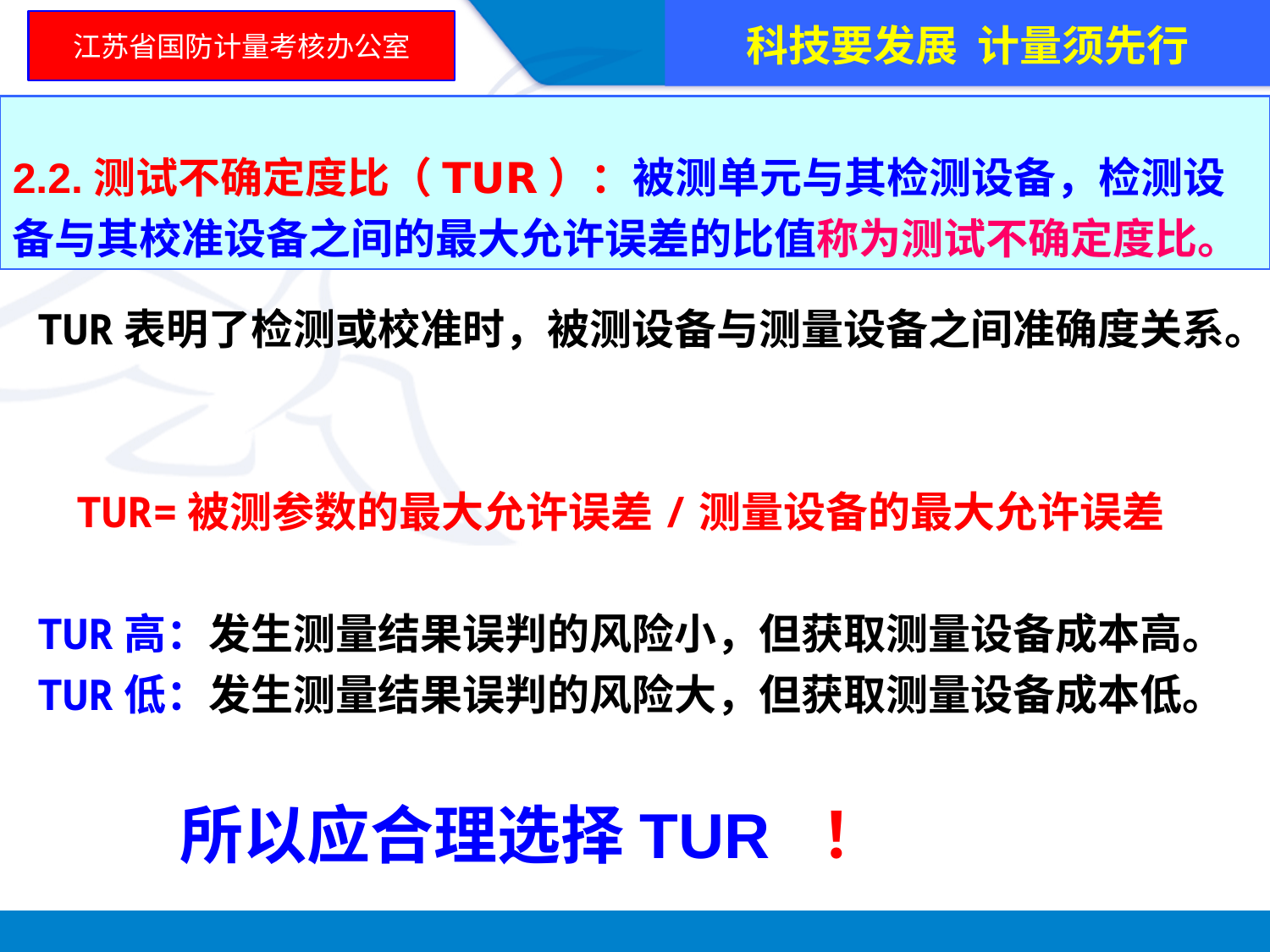

科技要发展  计量须先行
江苏省国防计量考核办公室
2.2.测试不确定度比（TUR）：被测单元与其检测设备，检测设备与其校准设备之间的最大允许误差的比值称为测试不确定度比。

TUR表明了检测或校准时，被测设备与测量设备之间准确度关系。
   TUR=被测参数的最大允许误差/测量设备的最大允许误差
TUR高：发生测量结果误判的风险小，但获取测量设备成本高。
TUR低：发生测量结果误判的风险大，但获取测量设备成本低。
               所以应合理选择TUR  ！